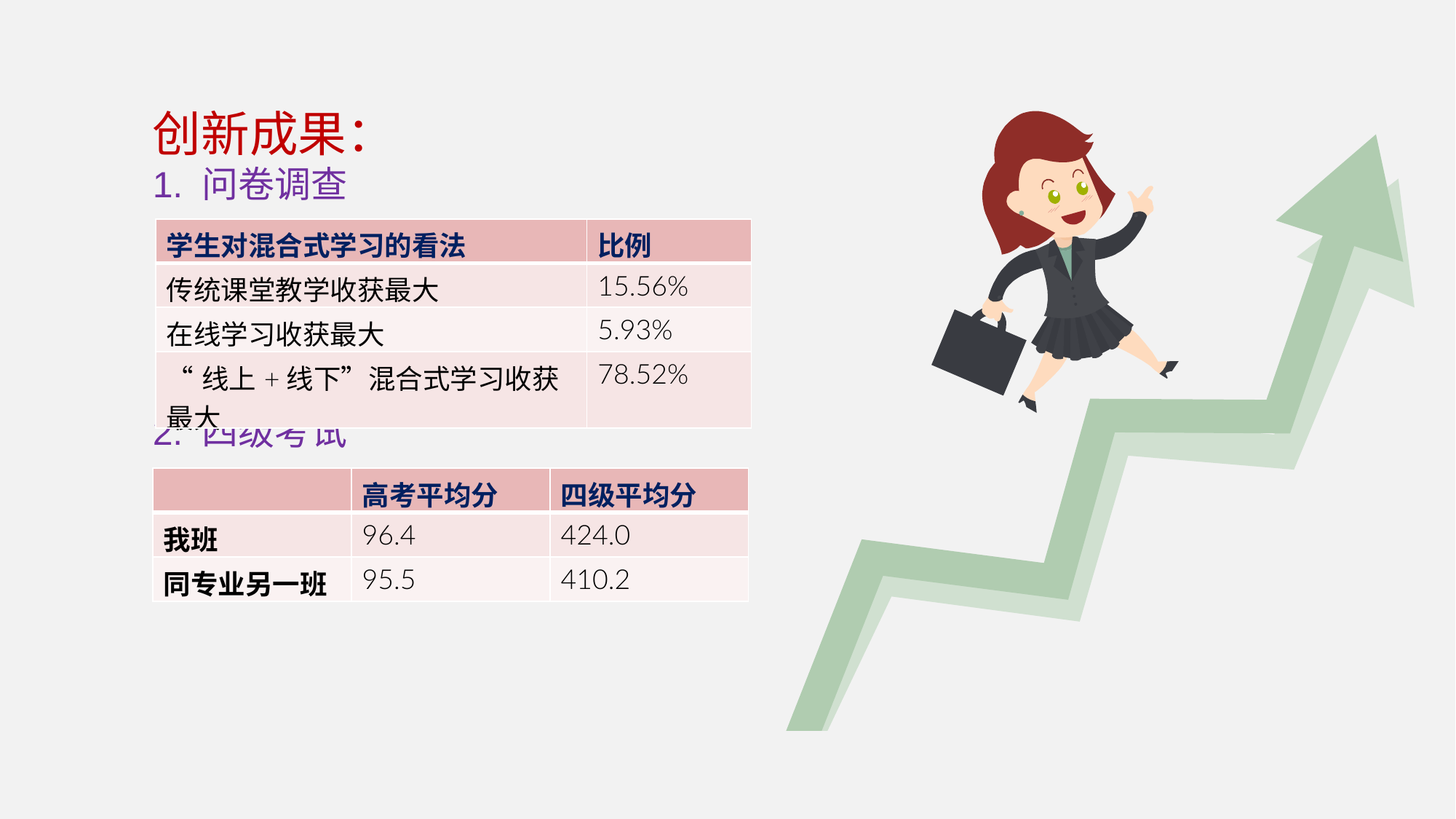

创新成果：
1. 问卷调查

2. 四级考试

| 学生对混合式学习的看法 | 比例 |
| --- | --- |
| 传统课堂教学收获最大 | 15.56% |
| 在线学习收获最大 | 5.93% |
| “线上+线下”混合式学习收获最大 | 78.52% |
|  | 高考平均分 | 四级平均分 |
| --- | --- | --- |
| 我班 | 96.4 | 424.0 |
| 同专业另一班 | 95.5 | 410.2 |